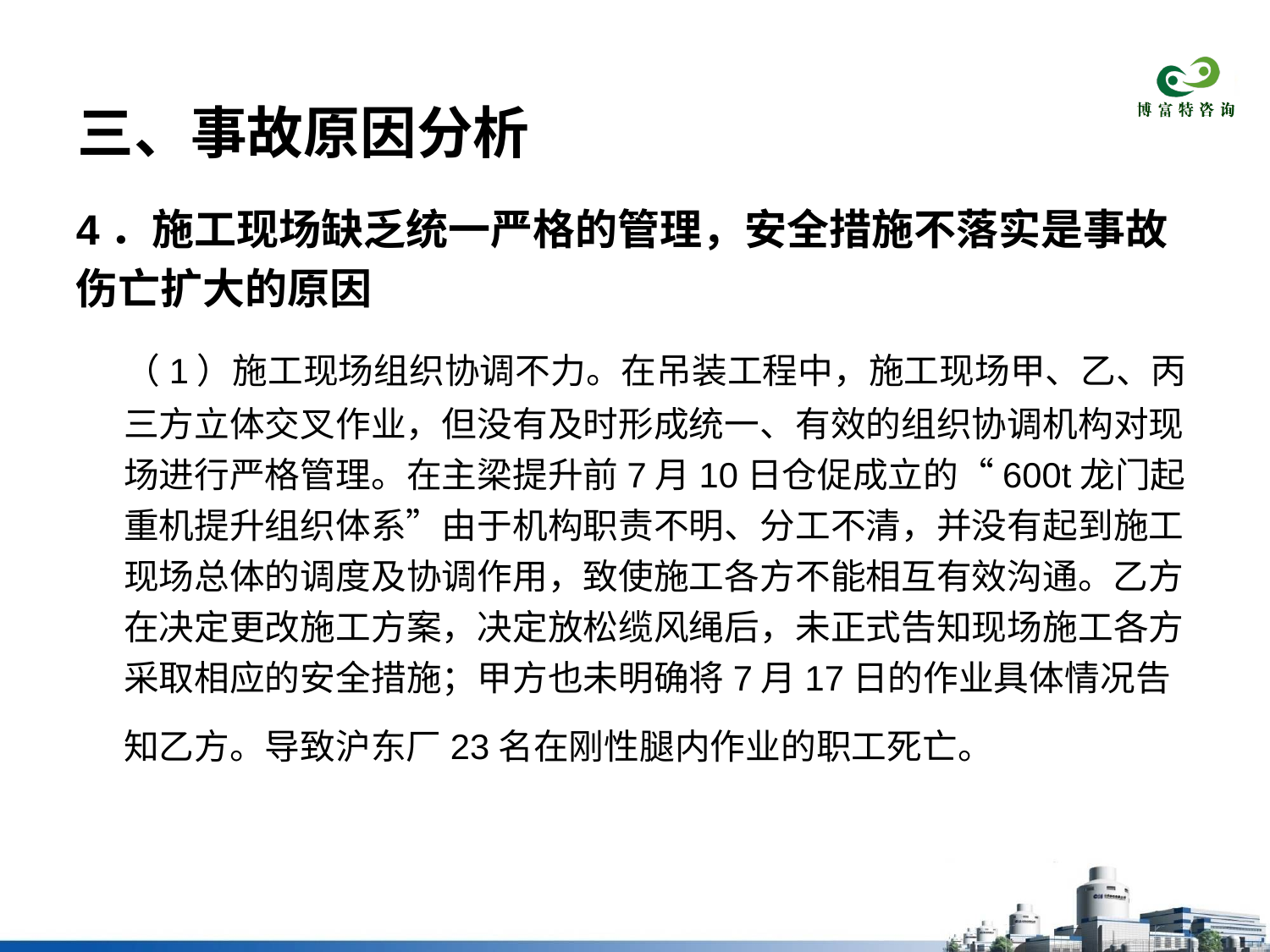

# 三、事故原因分析
4．施工现场缺乏统一严格的管理，安全措施不落实是事故
伤亡扩大的原因
　（1）施工现场组织协调不力。在吊装工程中，施工现场甲、乙、丙三方立体交叉作业，但没有及时形成统一、有效的组织协调机构对现场进行严格管理。在主梁提升前7月10日仓促成立的“600t龙门起重机提升组织体系”由于机构职责不明、分工不清，并没有起到施工现场总体的调度及协调作用，致使施工各方不能相互有效沟通。乙方在决定更改施工方案，决定放松缆风绳后，未正式告知现场施工各方采取相应的安全措施；甲方也未明确将7月17日的作业具体情况告知乙方。导致沪东厂23名在刚性腿内作业的职工死亡。